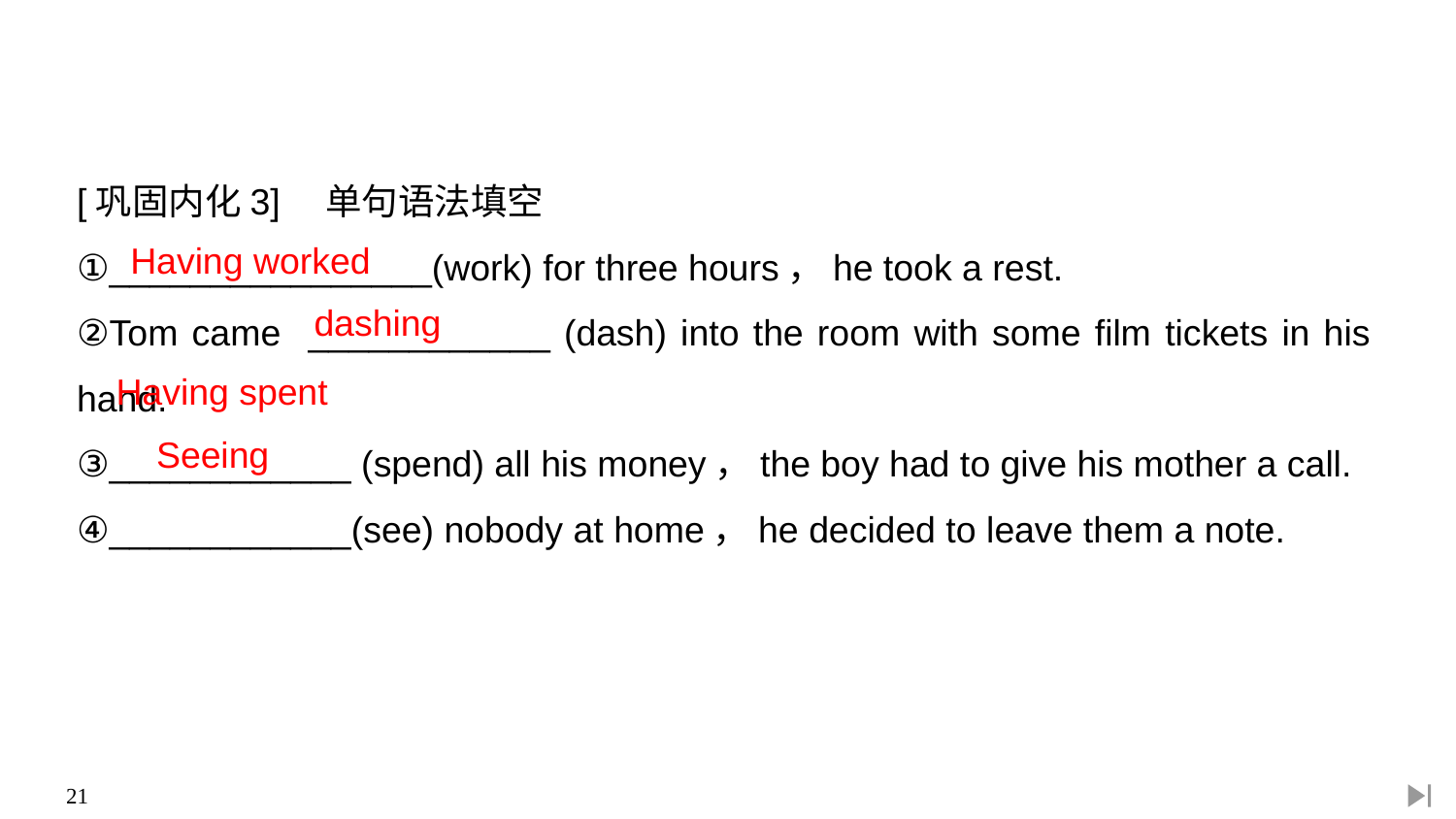

[巩固内化3]　单句语法填空
①________________(work) for three hours，he took a rest.
②Tom came  ____________ (dash) into the room with some film tickets in his hand.
③____________ (spend) all his money，the boy had to give his mother a call.
④____________(see) nobody at home，he decided to leave them a note.
Having worked
dashing
Having spent
Seeing